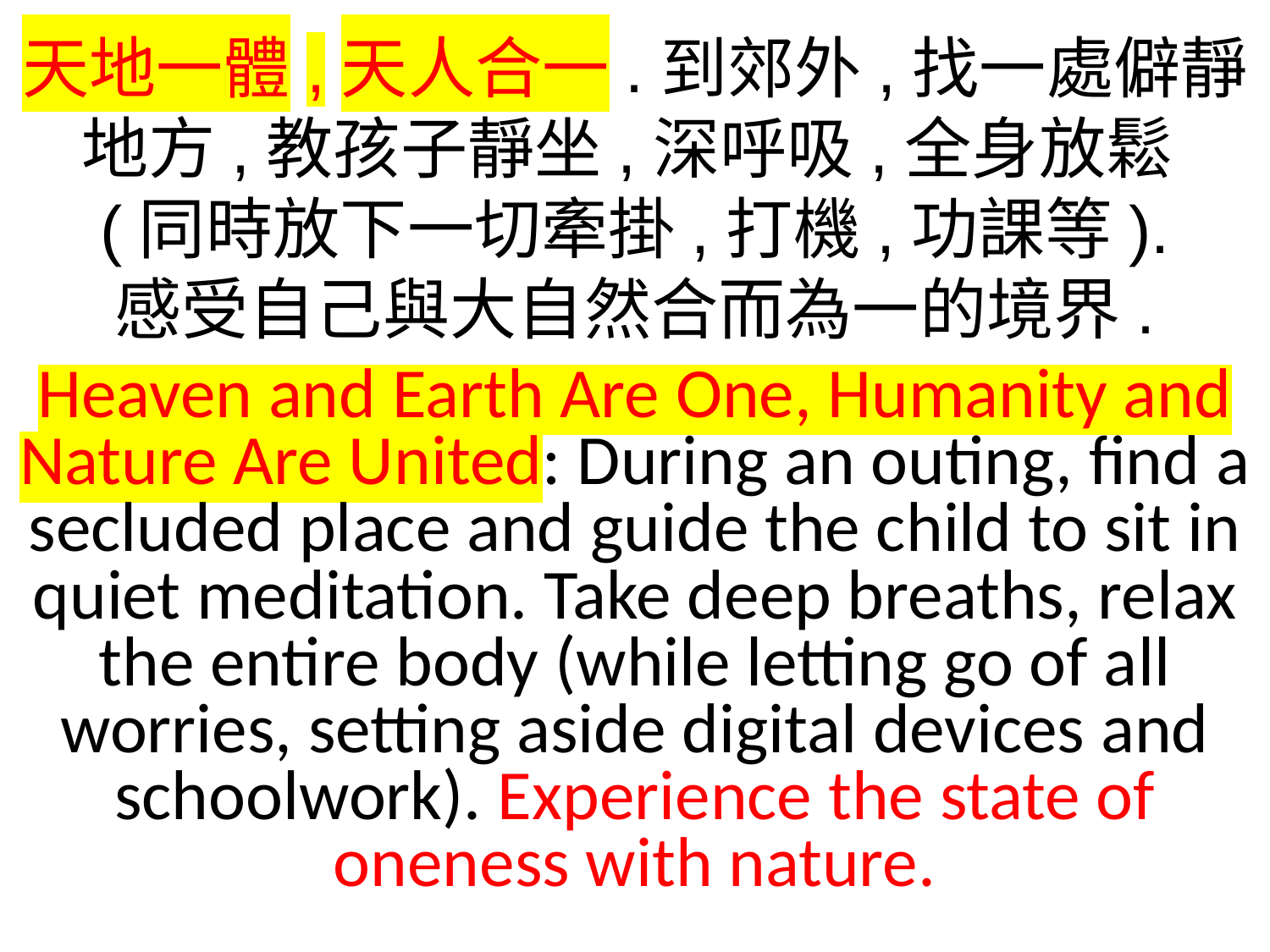

天地一體,天人合一.到郊外,找一處僻靜地方,教孩子靜坐,深呼吸,全身放鬆
(同時放下一切牽掛,打機,功課等).
感受自己與大自然合而為一的境界.
Heaven and Earth Are One, Humanity and Nature Are United: During an outing, find a secluded place and guide the child to sit in quiet meditation. Take deep breaths, relax the entire body (while letting go of all worries, setting aside digital devices and schoolwork). Experience the state of oneness with nature.